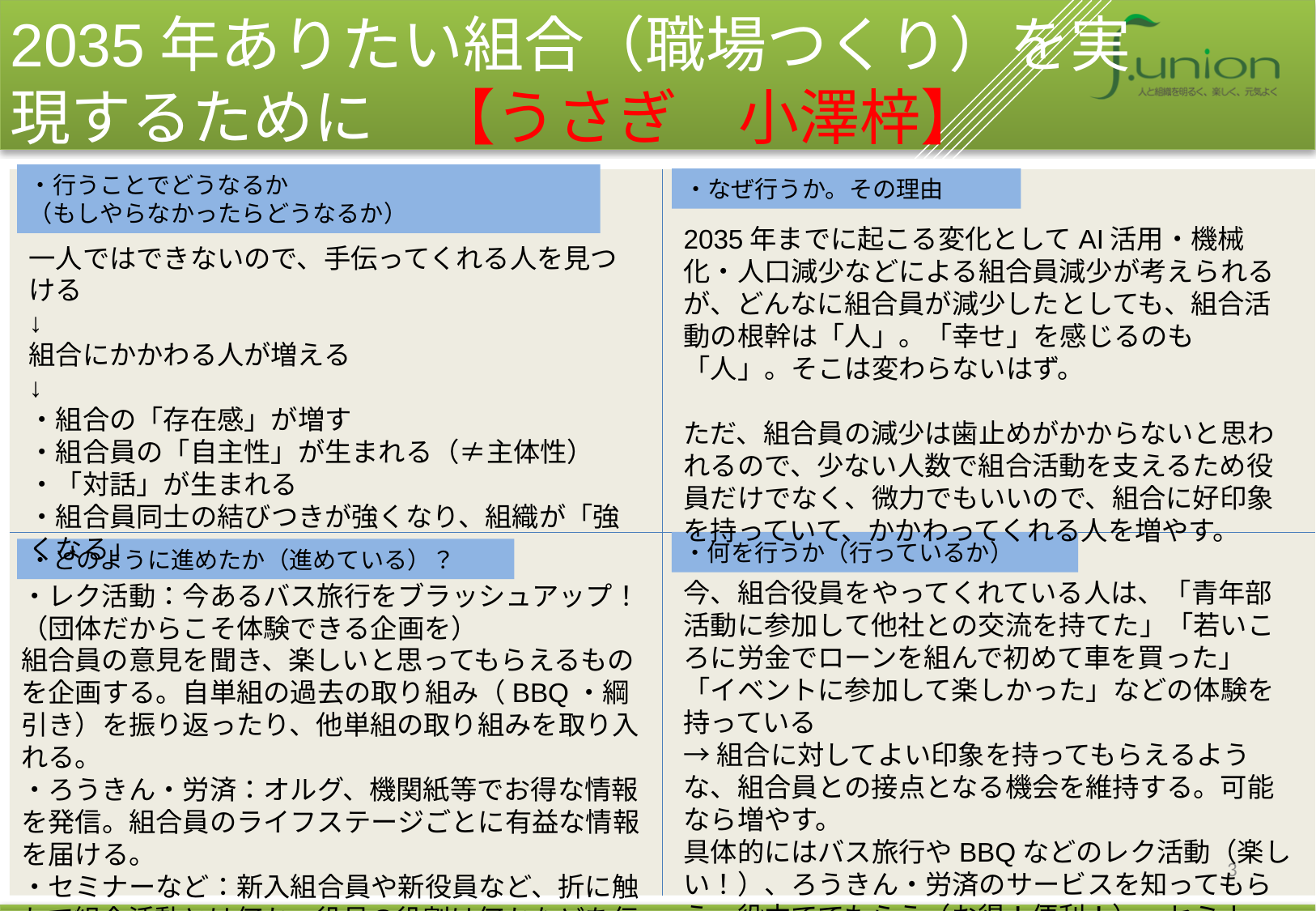

2035年ありたい組合（職場つくり）を実現するために　【うさぎ　小澤梓】

・行うことでどうなるか
（もしやらなかったらどうなるか）
・なぜ行うか。その理由

2035年までに起こる変化としてAI活用・機械化・人口減少などによる組合員減少が考えられるが、どんなに組合員が減少したとしても、組合活動の根幹は「人」。「幸せ」を感じるのも「人」。そこは変わらないはず。

ただ、組合員の減少は歯止めがかからないと思われるので、少ない人数で組合活動を支えるため役員だけでなく、微力でもいいので、組合に好印象を持っていて、かかわってくれる人を増やす。
一人ではできないので、手伝ってくれる人を見つける
↓
組合にかかわる人が増える
↓
・組合の「存在感」が増す
・組合員の「自主性」が生まれる（≠主体性）
・「対話」が生まれる
・組合員同士の結びつきが強くなり、組織が「強くなる」
・何を行うか（行っているか）
・どのように進めたか（進めている）？
今、組合役員をやってくれている人は、「青年部活動に参加して他社との交流を持てた」「若いころに労金でローンを組んで初めて車を買った」「イベントに参加して楽しかった」などの体験を持っている
→組合に対してよい印象を持ってもらえるような、組合員との接点となる機会を維持する。可能なら増やす。
具体的にはバス旅行やBBQなどのレク活動（楽しい！）、ろうきん・労済のサービスを知ってもらう・役立ててもらう（お得！便利！）、セミナーなどの情報提供（知れてよかった！）
・レク活動：今あるバス旅行をブラッシュアップ！（団体だからこそ体験できる企画を）
組合員の意見を聞き、楽しいと思ってもらえるものを企画する。自単組の過去の取り組み（BBQ・綱引き）を振り返ったり、他単組の取り組みを取り入れる。
・ろうきん・労済：オルグ、機関紙等でお得な情報を発信。組合員のライフステージごとに有益な情報を届ける。
・セミナーなど：新入組合員や新役員など、折に触れて組合活動とは何か、役員の役割は何かなどを伝え続ける。（Worker’s Libraryの活用）
3